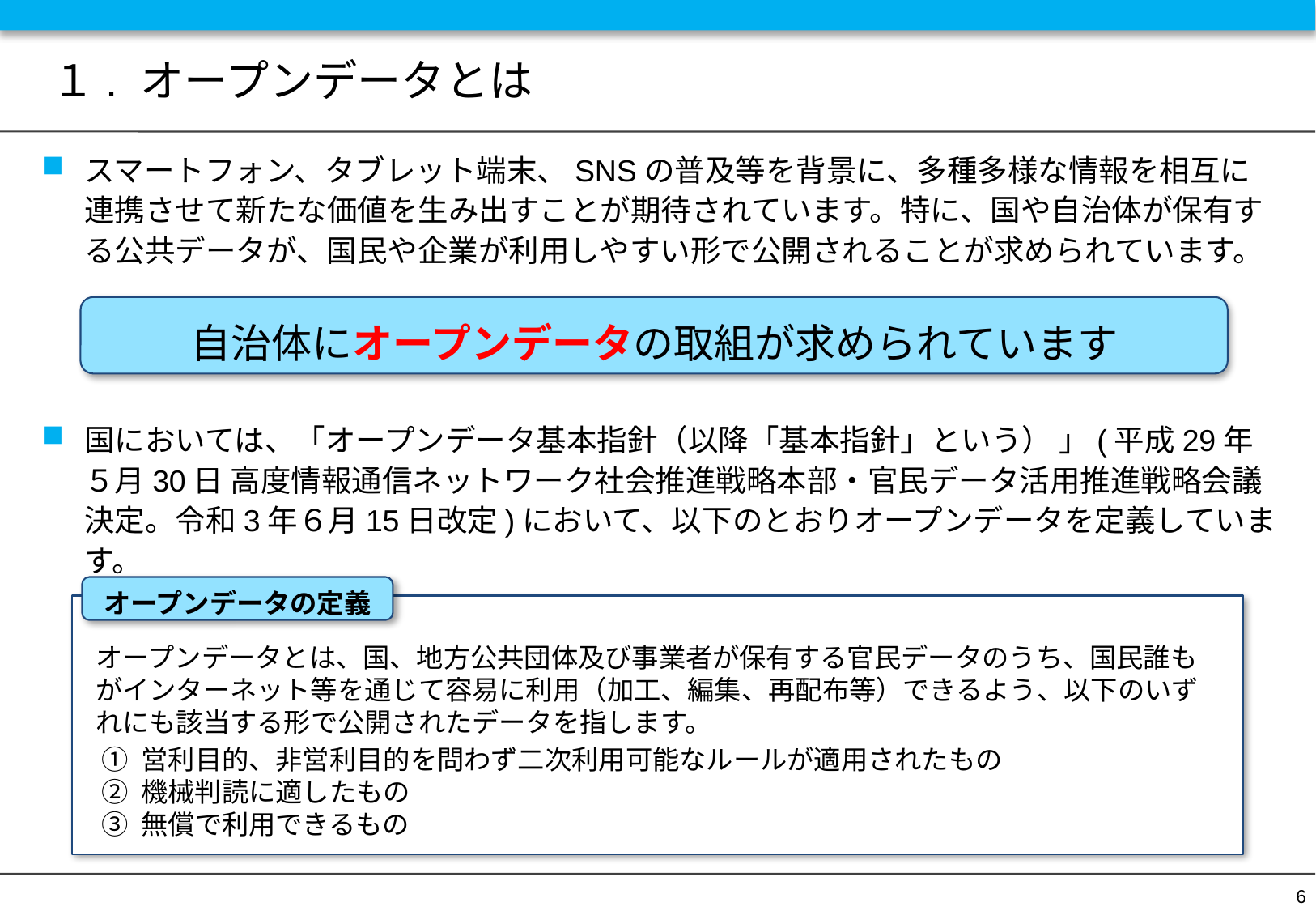

# １. オープンデータとは
スマートフォン、タブレット端末、SNSの普及等を背景に、多種多様な情報を相互に連携させて新たな価値を生み出すことが期待されています。特に、国や自治体が保有する公共データが、国民や企業が利用しやすい形で公開されることが求められています。
自治体にオープンデータの取組が求められています
国においては、「オープンデータ基本指針（以降「基本指針」という） 」(平成29年５月30日 高度情報通信ネットワーク社会推進戦略本部・官民データ活用推進戦略会議決定。令和3年６月15日改定)において、以下のとおりオープンデータを定義しています。
オープンデータの定義
オープンデータとは、国、地方公共団体及び事業者が保有する官民データのうち、国民誰もがインターネット等を通じて容易に利用（加工、編集、再配布等）できるよう、以下のいずれにも該当する形で公開されたデータを指します。
 ① 営利目的、非営利目的を問わず二次利用可能なルールが適用されたもの
 ② 機械判読に適したもの
 ③ 無償で利用できるもの
6